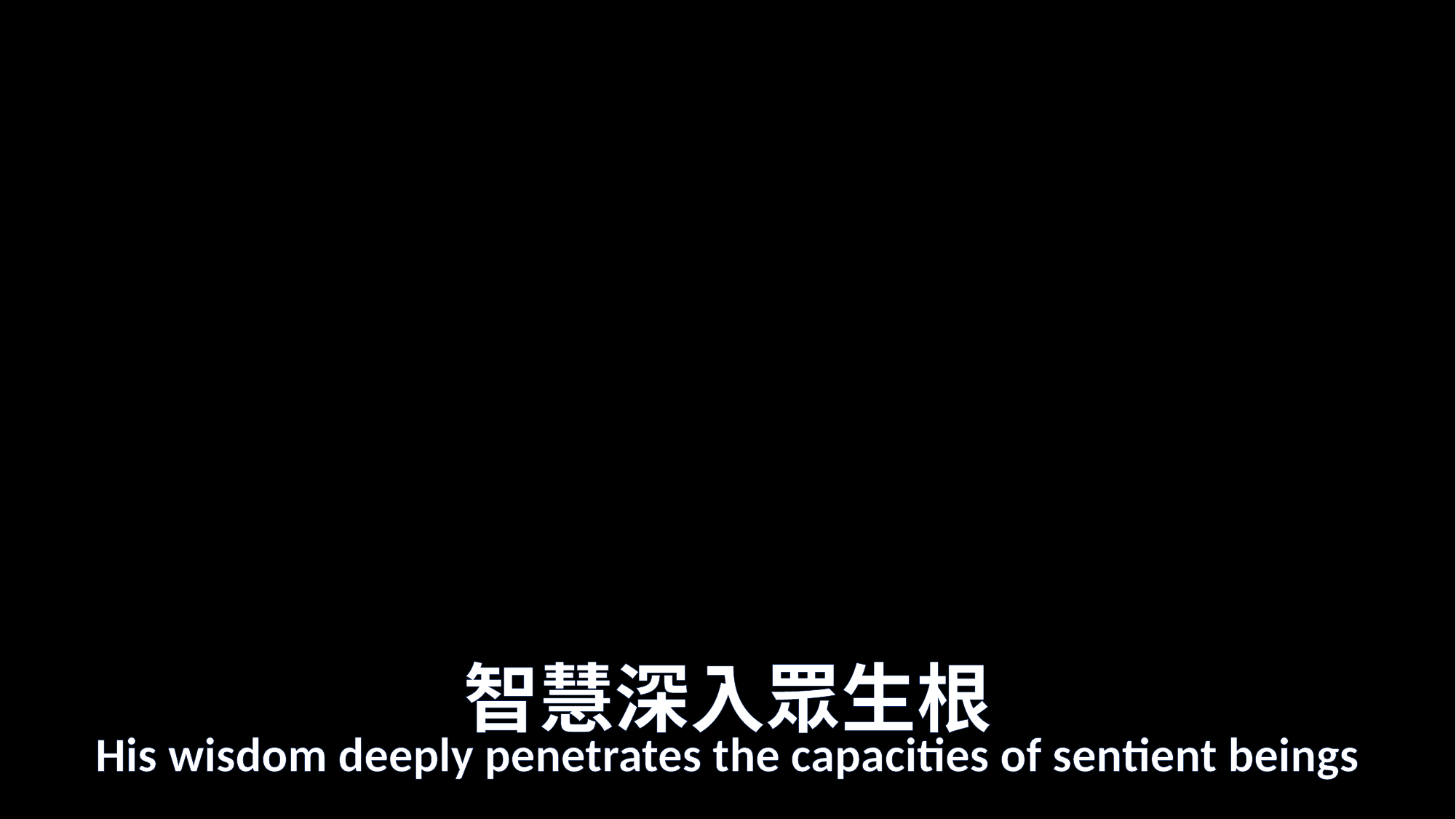

# 智慧深入眾生根
His wisdom deeply penetrates the capacities of sentient beings